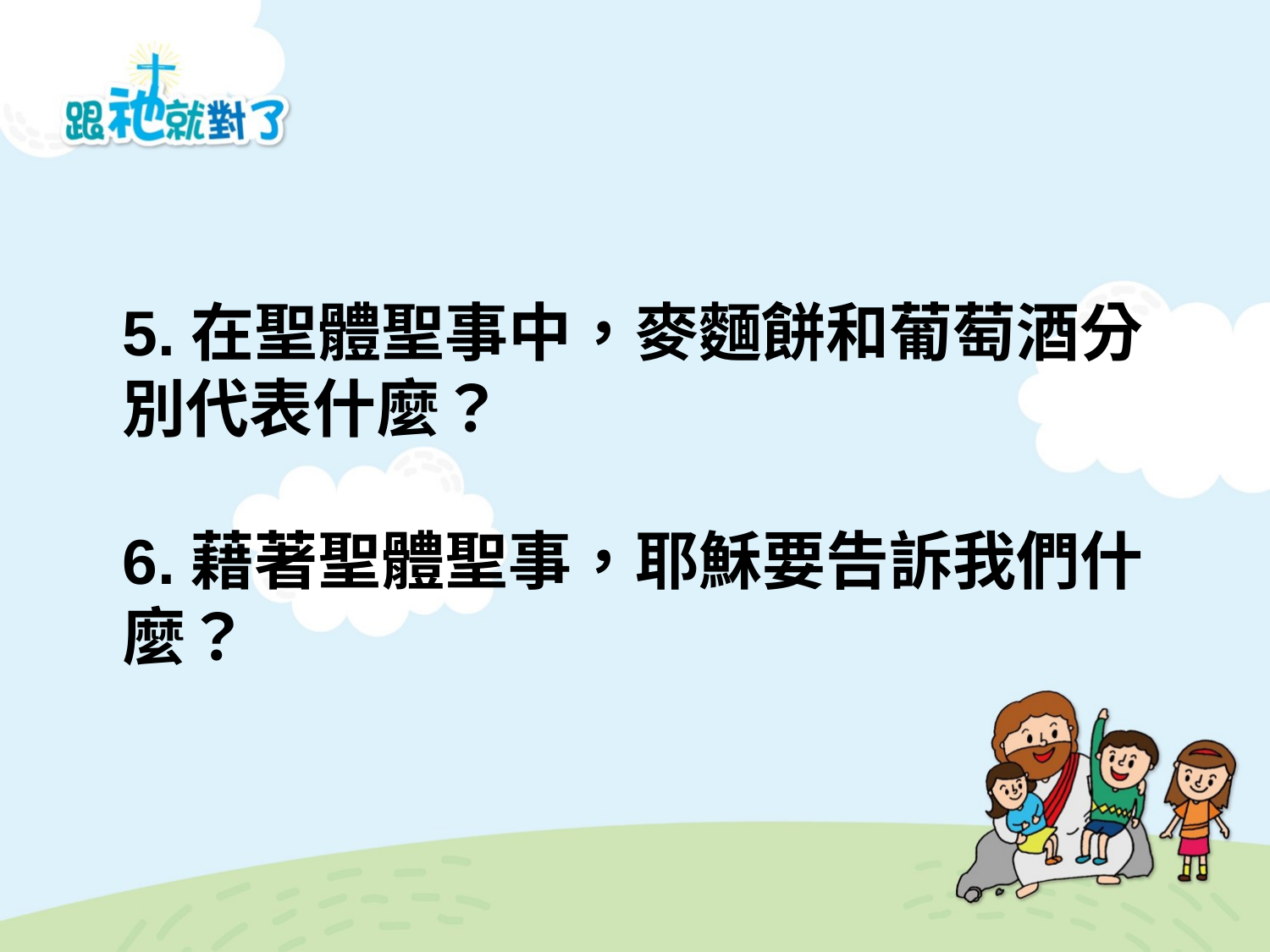

5.在聖體聖事中，麥麵餅和葡萄酒分別代表什麼？

6.藉著聖體聖事，耶穌要告訴我們什麼？